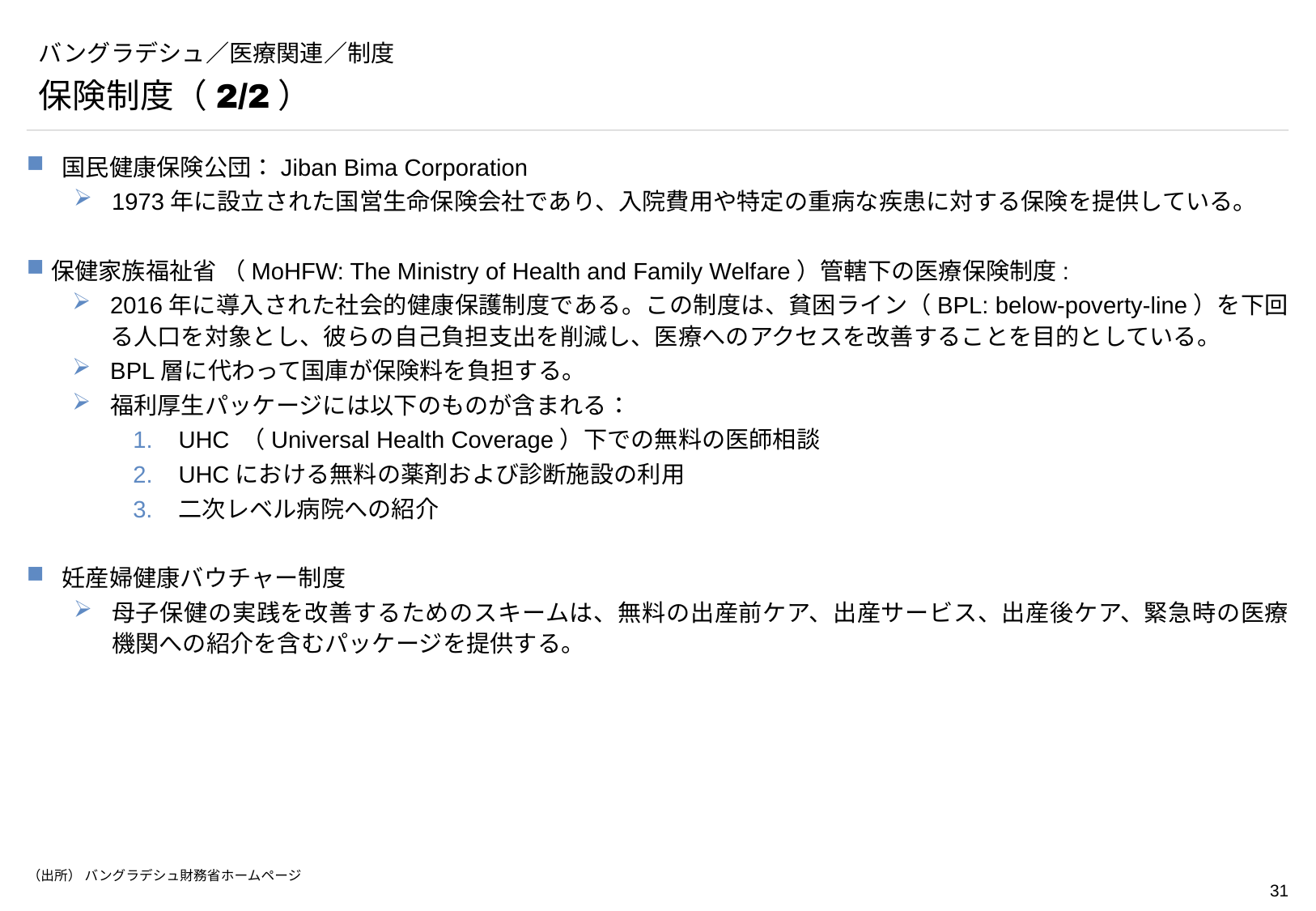

# バングラデシュ／医療関連／制度
保険制度（2/2）
国民健康保険公団：Jiban Bima Corporation
1973年に設立された国営生命保険会社であり、入院費用や特定の重病な疾患に対する保険を提供している。

保健家族福祉省 （MoHFW: The Ministry of Health and Family Welfare）管轄下の医療保険制度:
2016年に導入された社会的健康保護制度である。この制度は、貧困ライン（BPL: below-poverty-line）を下回る人口を対象とし、彼らの自己負担支出を削減し、医療へのアクセスを改善することを目的としている。
BPL層に代わって国庫が保険料を負担する。
福利厚生パッケージには以下のものが含まれる：
UHC （Universal Health Coverage）下での無料の医師相談
UHCにおける無料の薬剤および診断施設の利用
二次レベル病院への紹介

妊産婦健康バウチャー制度
母子保健の実践を改善するためのスキームは、無料の出産前ケア、出産サービス、出産後ケア、緊急時の医療機関への紹介を含むパッケージを提供する。

（出所） バングラデシュ財務省ホームページ